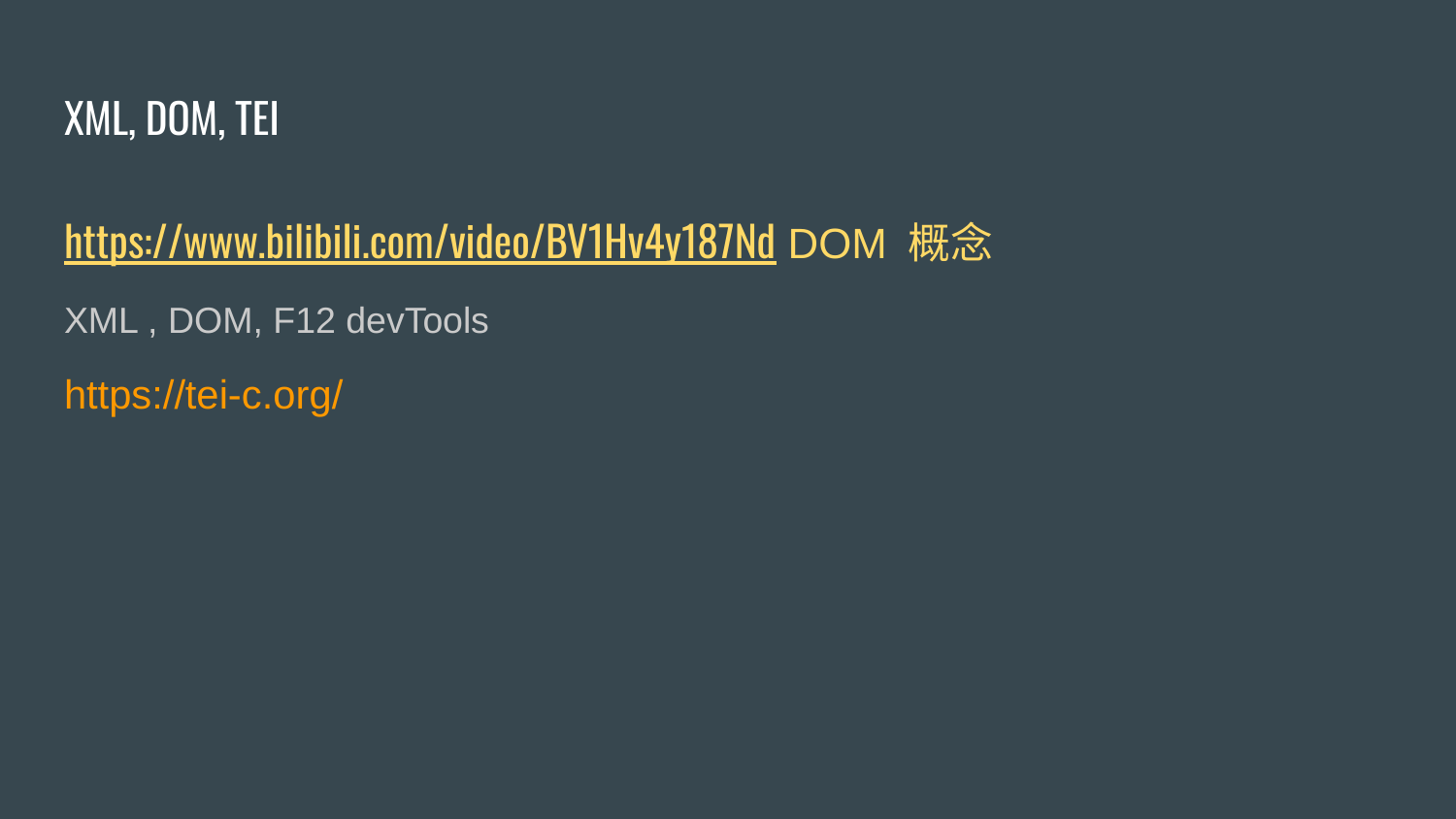

# XML, DOM, TEI
https://www.bilibili.com/video/BV1Hv4y187Nd DOM 概念
XML , DOM, F12 devTools
https://tei-c.org/